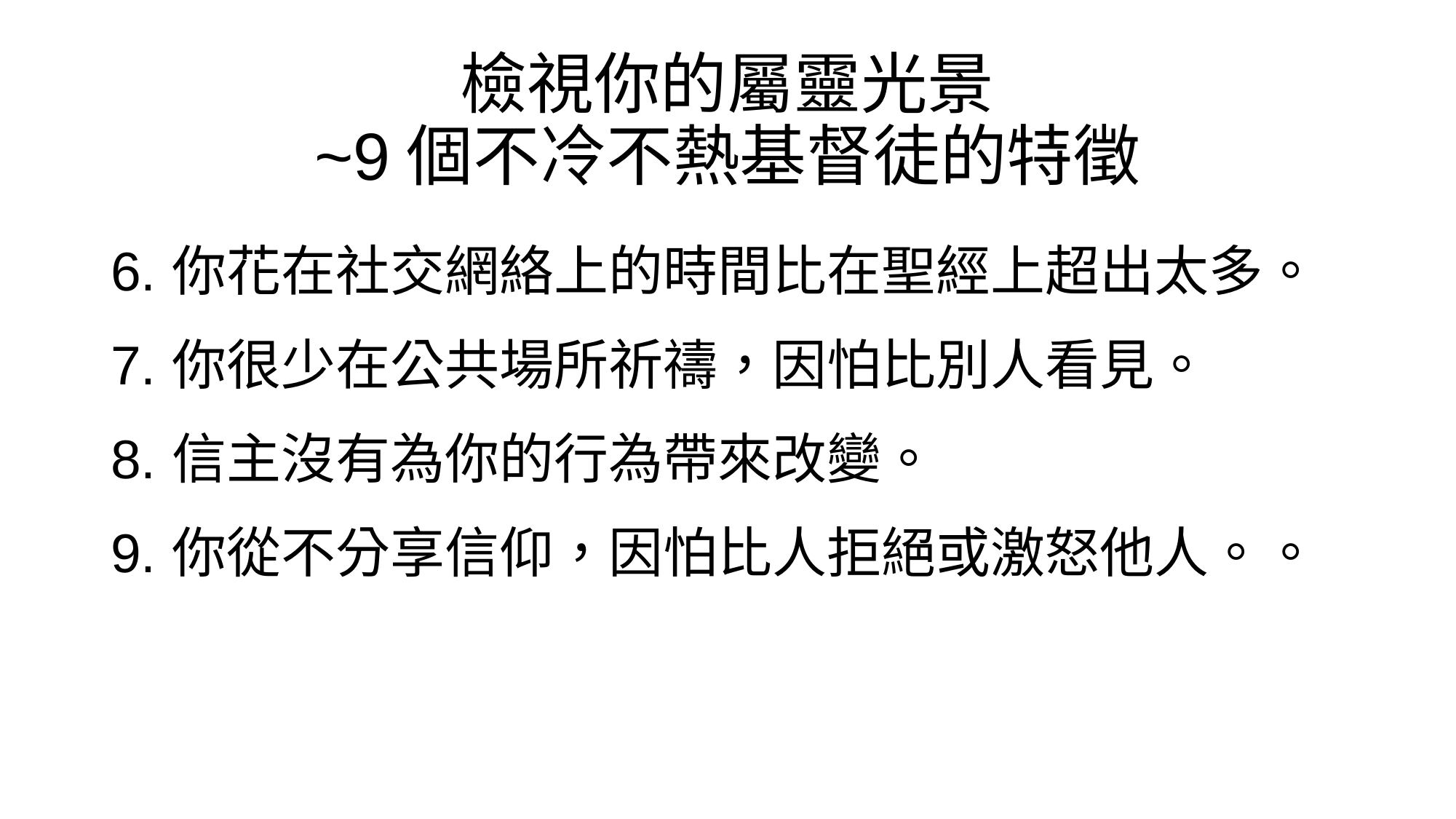

# 檢視你的屬靈光景 ~9個不冷不熱基督徒的特徵
你花在社交網絡上的時間比在聖經上超出太多。
你很少在公共場所祈禱，因怕比別人看見。
信主沒有為你的行為帶來改變。
你從不分享信仰，因怕比人拒絕或激怒他人。。